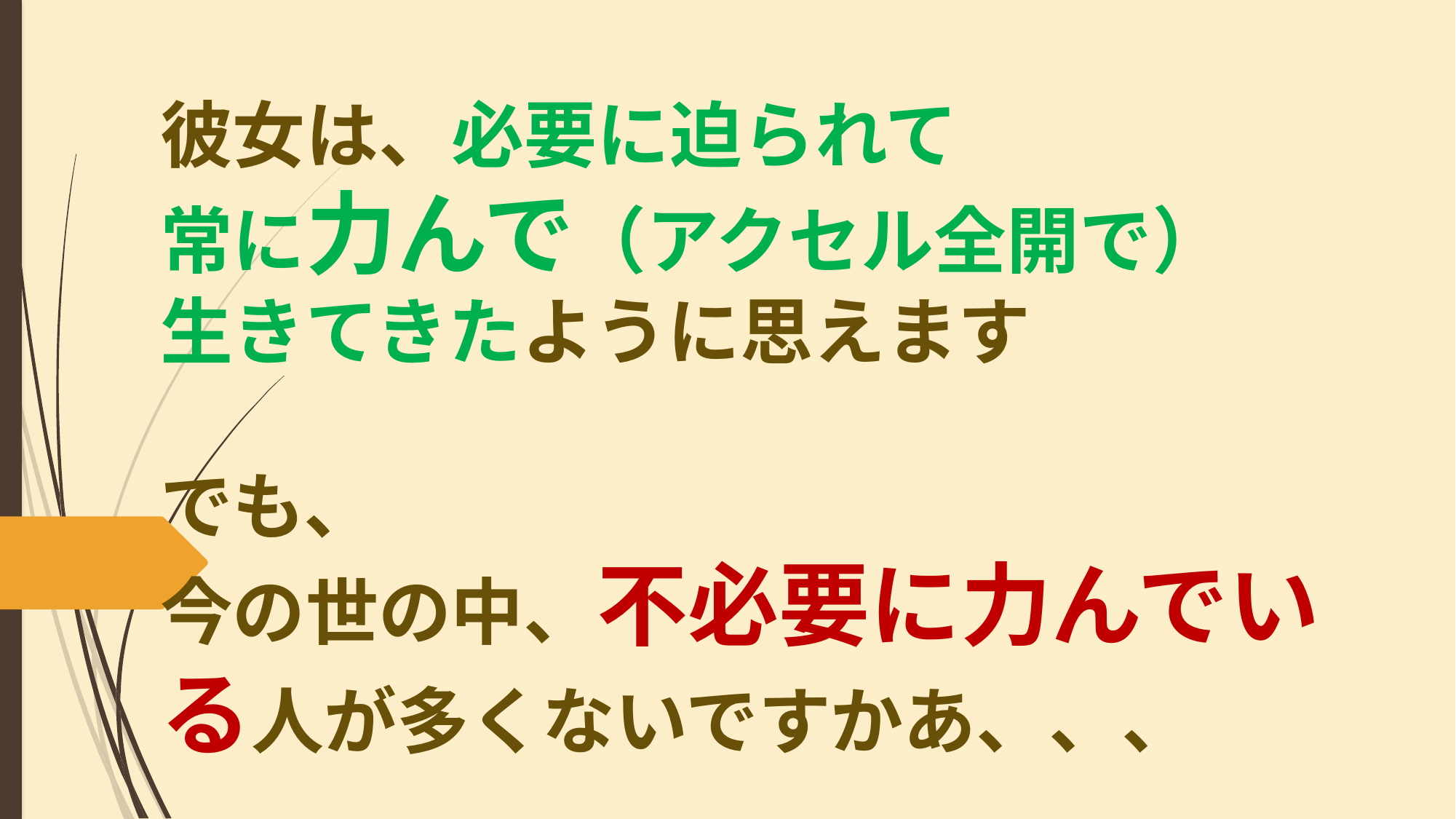

彼女は、必要に迫られて
常に力んで（アクセル全開で）
生きてきたように思えます

でも、
今の世の中、不必要に力んでいる人が多くないですかあ、、、